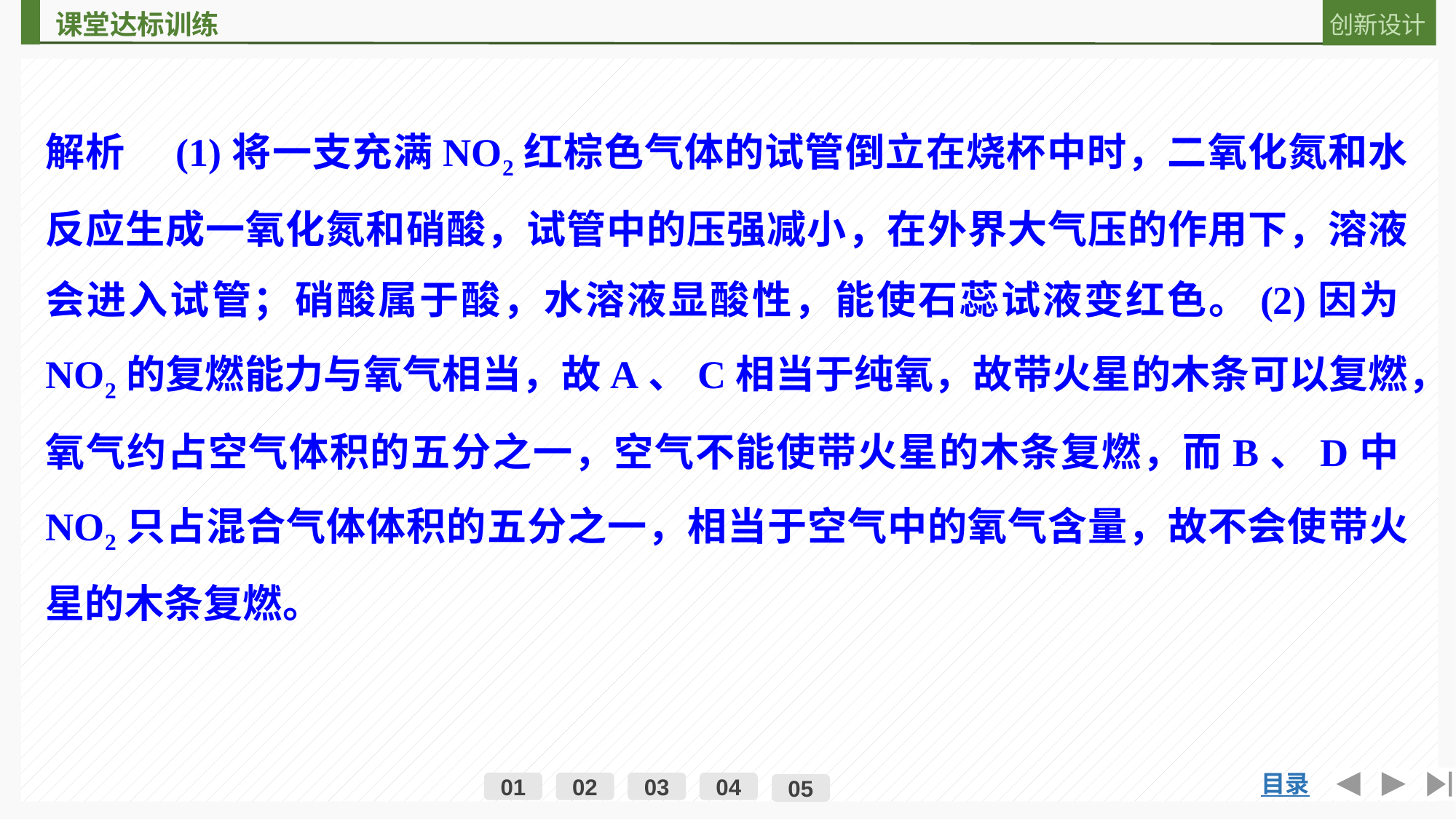

解析　(1)将一支充满NO2红棕色气体的试管倒立在烧杯中时，二氧化氮和水反应生成一氧化氮和硝酸，试管中的压强减小，在外界大气压的作用下，溶液会进入试管；硝酸属于酸，水溶液显酸性，能使石蕊试液变红色。(2)因为NO2的复燃能力与氧气相当，故A、C相当于纯氧，故带火星的木条可以复燃，氧气约占空气体积的五分之一，空气不能使带火星的木条复燃，而B、D中NO2只占混合气体体积的五分之一，相当于空气中的氧气含量，故不会使带火星的木条复燃。